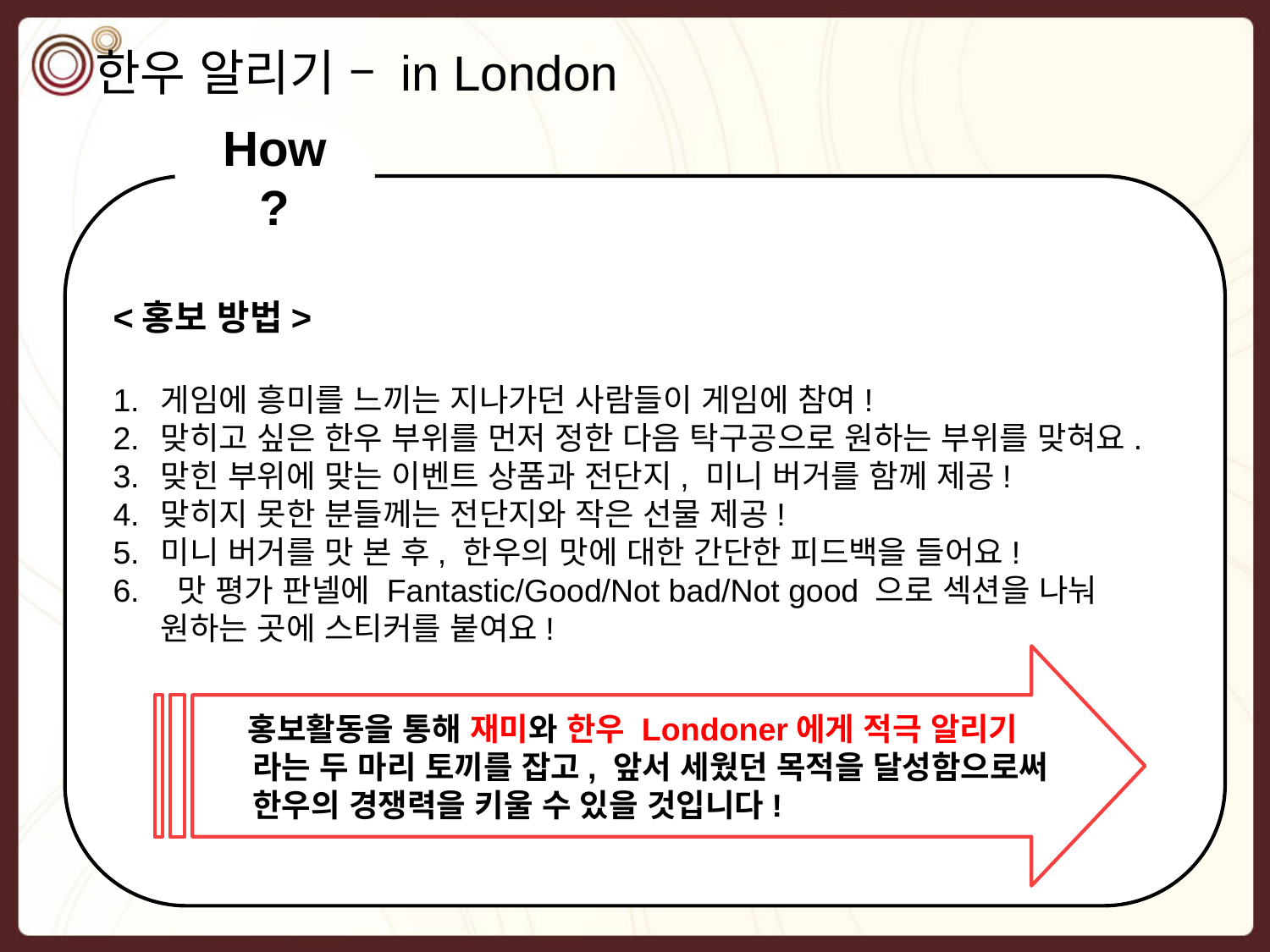

# 한우 알리기 – in London
How?

<홍보 방법>

게임에 흥미를 느끼는 지나가던 사람들이 게임에 참여!
맞히고 싶은 한우 부위를 먼저 정한 다음 탁구공으로 원하는 부위를 맞혀요.
맞힌 부위에 맞는 이벤트 상품과 전단지, 미니 버거를 함께 제공!
맞히지 못한 분들께는 전단지와 작은 선물 제공!
미니 버거를 맛 본 후, 한우의 맛에 대한 간단한 피드백을 들어요!
 맛 평가 판넬에 Fantastic/Good/Not bad/Not good 으로 섹션을 나눠 원하는 곳에 스티커를 붙여요!

    홍보활동을 통해 재미와 한우 Londoner에게 적극 알리기 라는 두 마리 토끼를 잡고, 앞서 세웠던 목적을 달성함으로써 한우의 경쟁력을 키울 수 있을 것입니다!